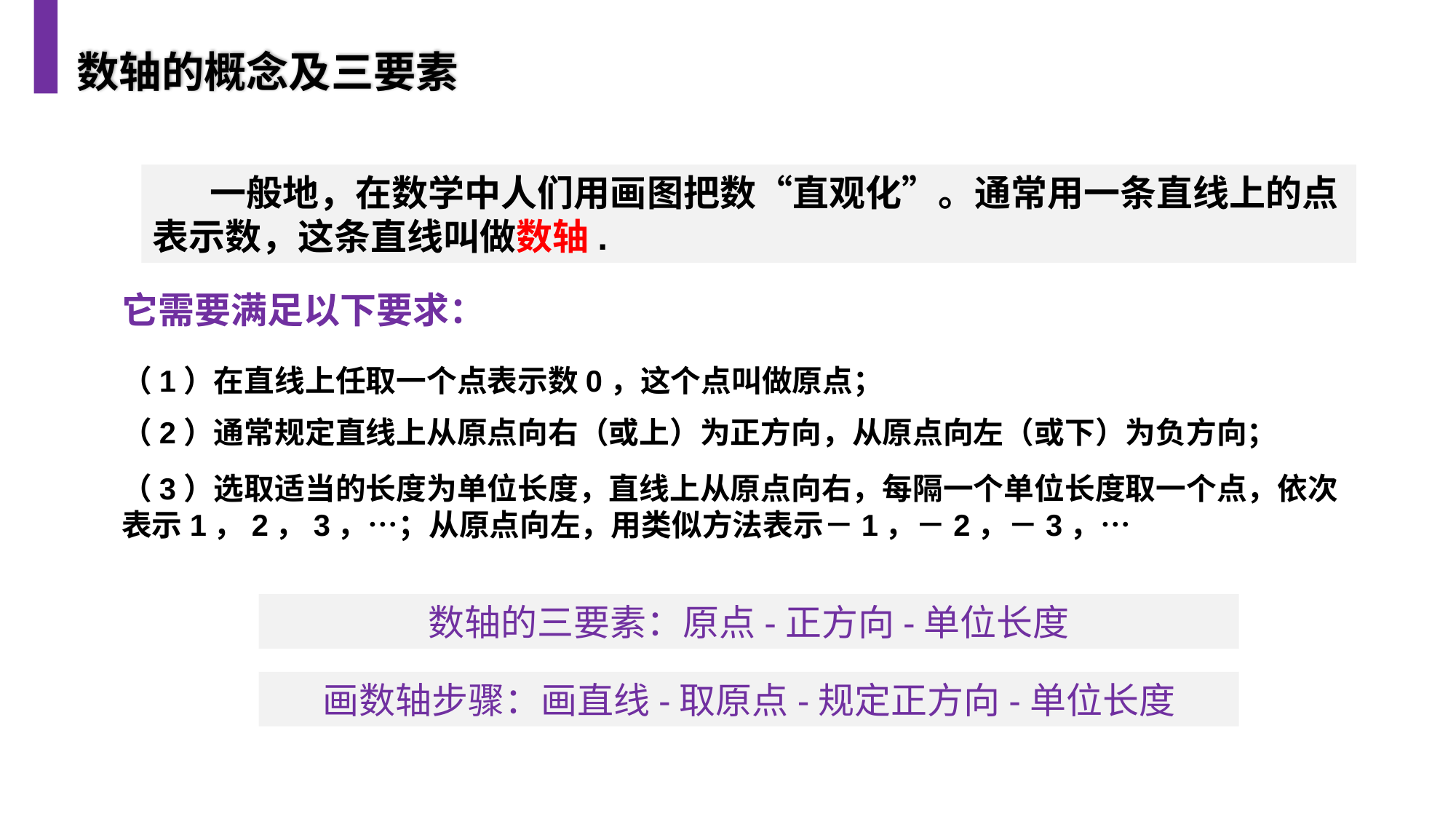

数轴的概念及三要素
      一般地，在数学中人们用画图把数“直观化”。通常用一条直线上的点表示数，这条直线叫做数轴.
它需要满足以下要求：
（1）在直线上任取一个点表示数0，这个点叫做原点；
（2）通常规定直线上从原点向右（或上）为正方向，从原点向左（或下）为负方向；
（3）选取适当的长度为单位长度，直线上从原点向右，每隔一个单位长度取一个点，依次表示1，2，3，…；从原点向左，用类似方法表示－1，－2，－3，…
数轴的三要素：原点-正方向-单位长度
画数轴步骤：画直线-取原点-规定正方向-单位长度